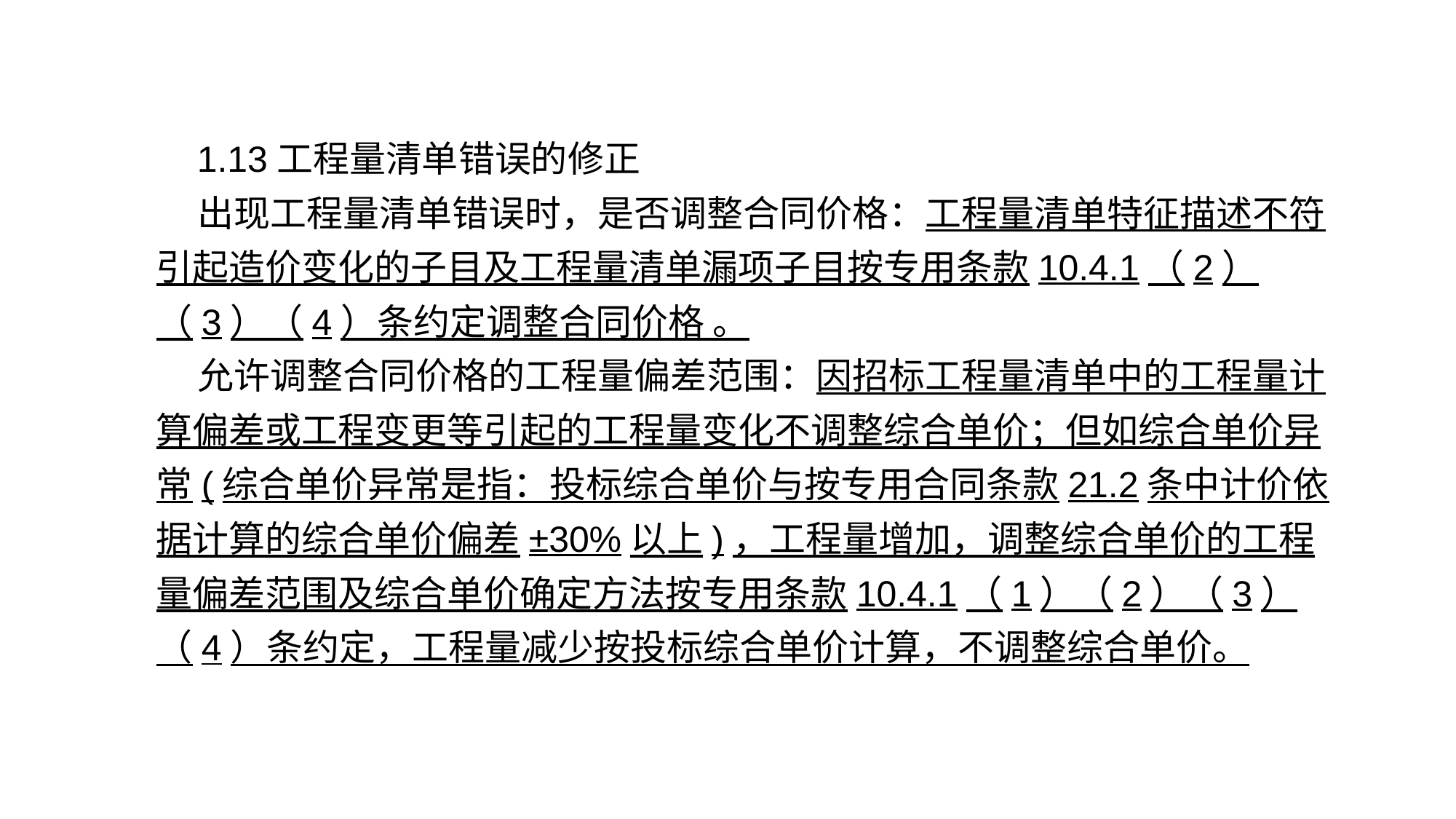

1.13工程量清单错误的修正
    出现工程量清单错误时，是否调整合同价格：工程量清单特征描述不符引起造价变化的子目及工程量清单漏项子目按专用条款10.4.1（2）（3）（4）条约定调整合同价格 。
    允许调整合同价格的工程量偏差范围：因招标工程量清单中的工程量计算偏差或工程变更等引起的工程量变化不调整综合单价；但如综合单价异常(综合单价异常是指：投标综合单价与按专用合同条款21.2条中计价依据计算的综合单价偏差±30%以上)，工程量增加，调整综合单价的工程量偏差范围及综合单价确定方法按专用条款10.4.1（1）（2）（3）（4）条约定，工程量减少按投标综合单价计算，不调整综合单价。